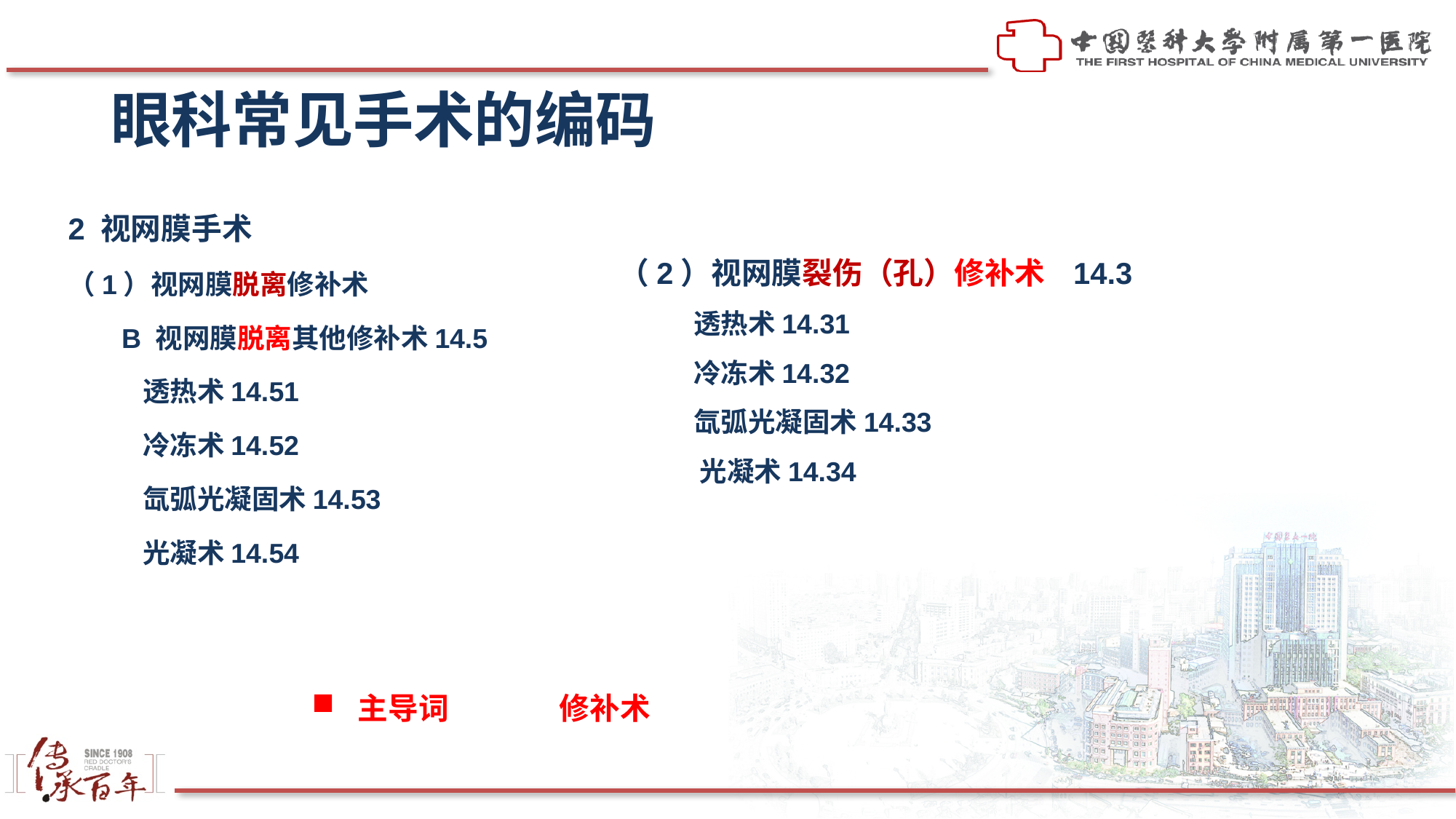

眼科常见手术的编码
2 视网膜手术
（1）视网膜脱离修补术
       B 视网膜脱离其他修补术14.5
           透热术14.51
           冷冻术14.52
           氙弧光凝固术14.53
           光凝术14.54

（2）视网膜裂伤（孔）修补术   14.3
           透热术14.31
           冷冻术14.32
           氙弧光凝固术14.33
            光凝术14.34
主导词                修补术